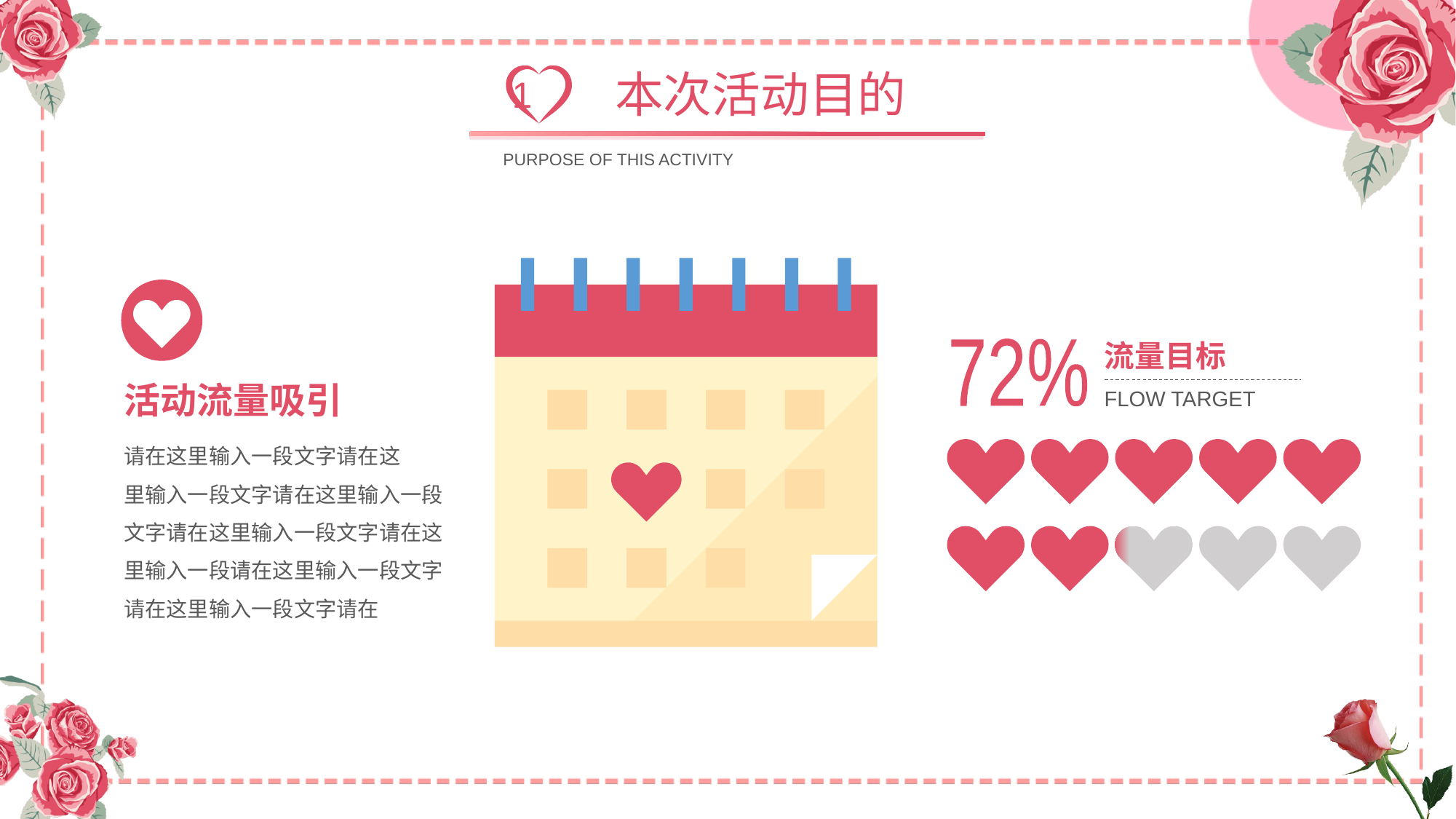

本次活动目的
1
PURPOSE OF THIS ACTIVITY

流量目标
FLOW TARGET
72%
活动流量吸引
请在这里输入一段文字请在这
里输入一段文字请在这里输入一段文字请在这里输入一段文字请在这里输入一段请在这里输入一段文字请在这里输入一段文字请在